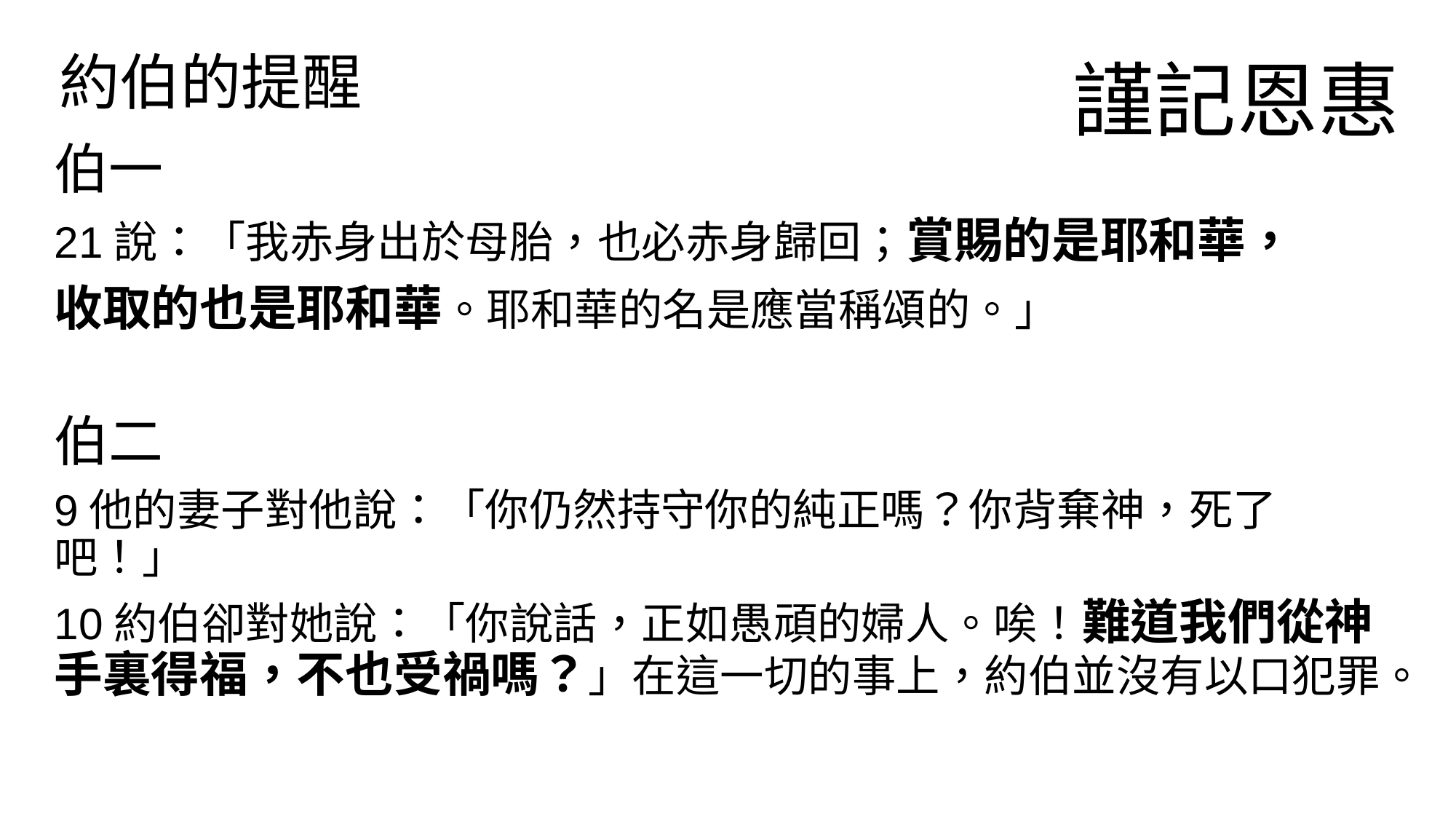

約伯的提醒
#
謹記恩惠
伯一
21說：「我赤身出於母胎，也必赤身歸回；賞賜的是耶和華，
收取的也是耶和華。耶和華的名是應當稱頌的。」

伯二
9他的妻子對他說：「你仍然持守你的純正嗎？你背棄神，死了吧！」
10約伯卻對她說：「你說話，正如愚頑的婦人。唉！難道我們從神手裏得福，不也受禍嗎？」在這一切的事上，約伯並沒有以口犯罪。